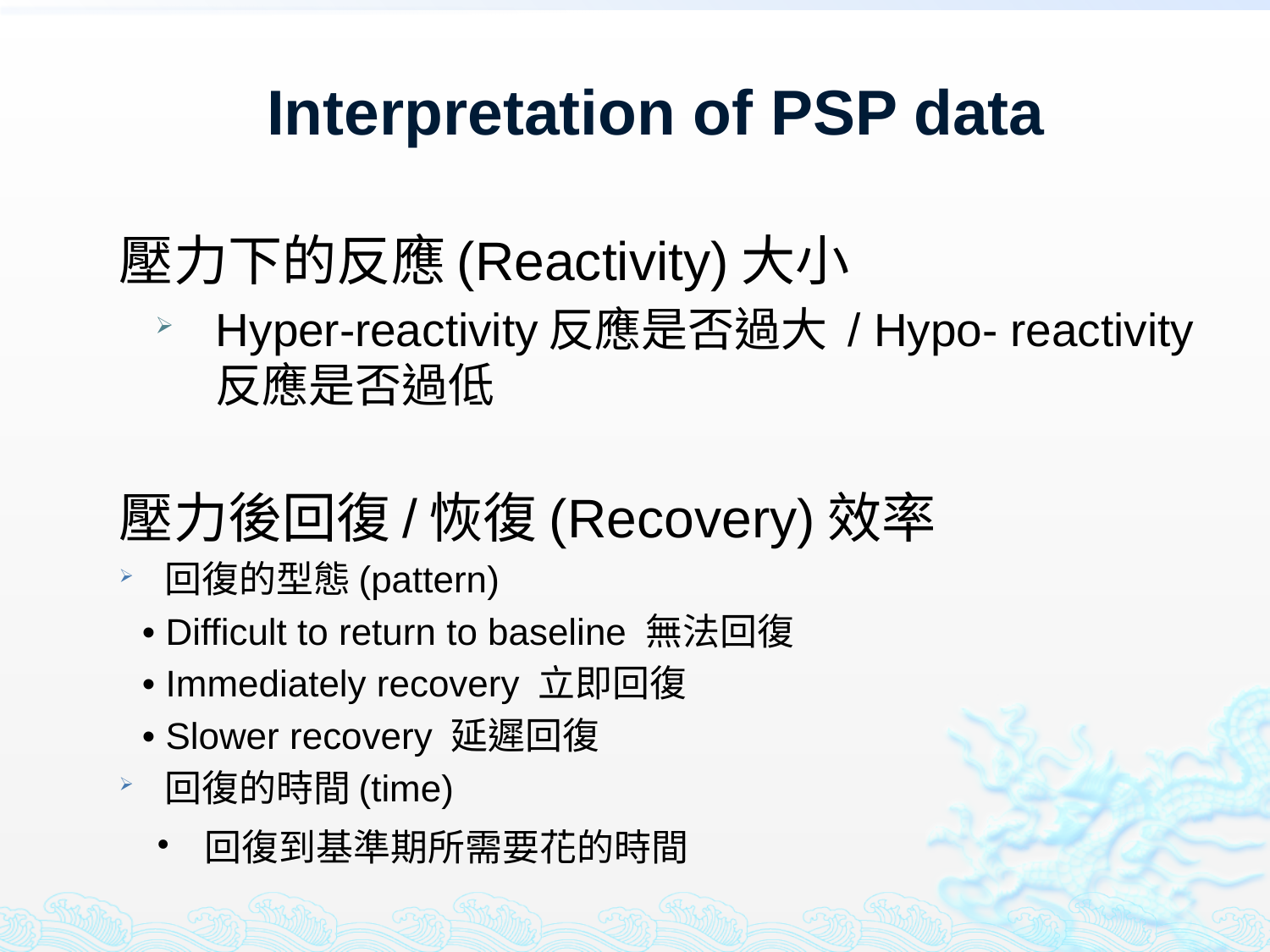

# Interpretation of PSP data
壓力下的反應(Reactivity)大小
Hyper-reactivity反應是否過大 / Hypo- reactivity反應是否過低

壓力後回復/恢復(Recovery)效率
回復的型態(pattern)
• Difficult to return to baseline 無法回復
• Immediately recovery 立即回復
• Slower recovery 延遲回復
回復的時間(time)
• 回復到基準期所需要花的時間